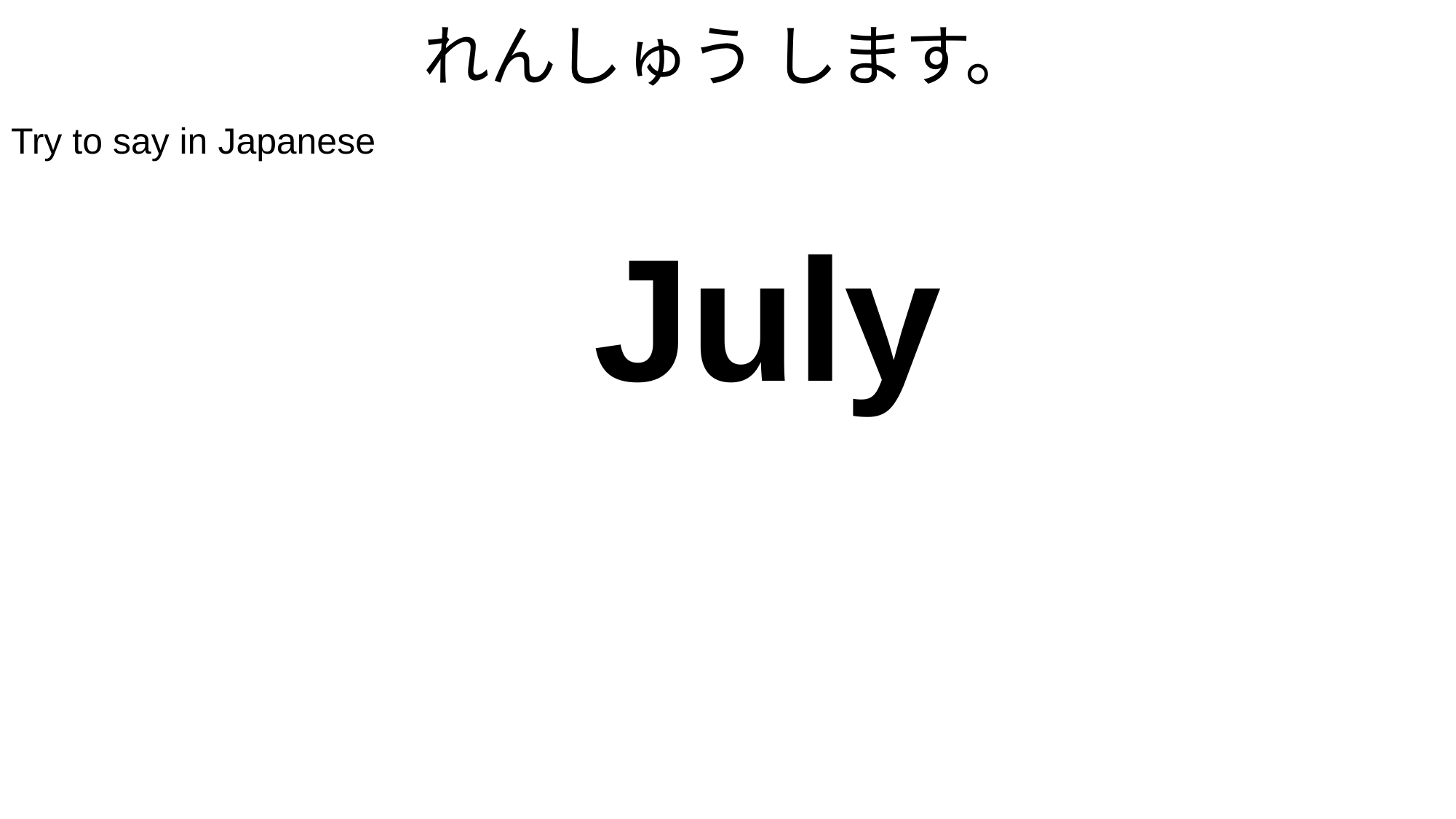

# れんしゅう します。
Try to say in Japanese
| July |
| --- |
| しちがつ |